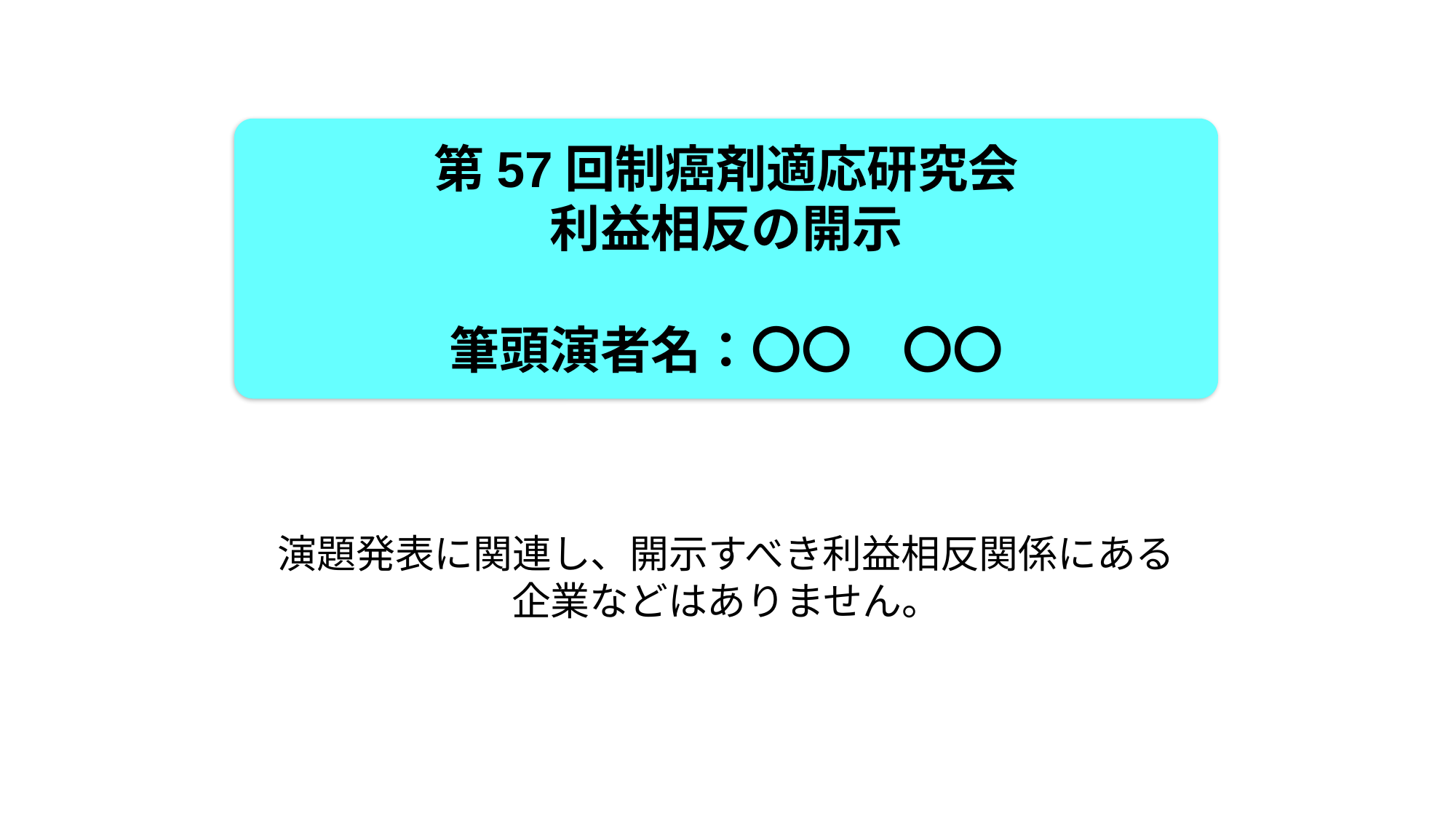

第57回制癌剤適応研究会
利益相反の開示

筆頭演者名：〇〇　〇〇
演題発表に関連し、開示すべき利益相反関係にある
企業などはありません。